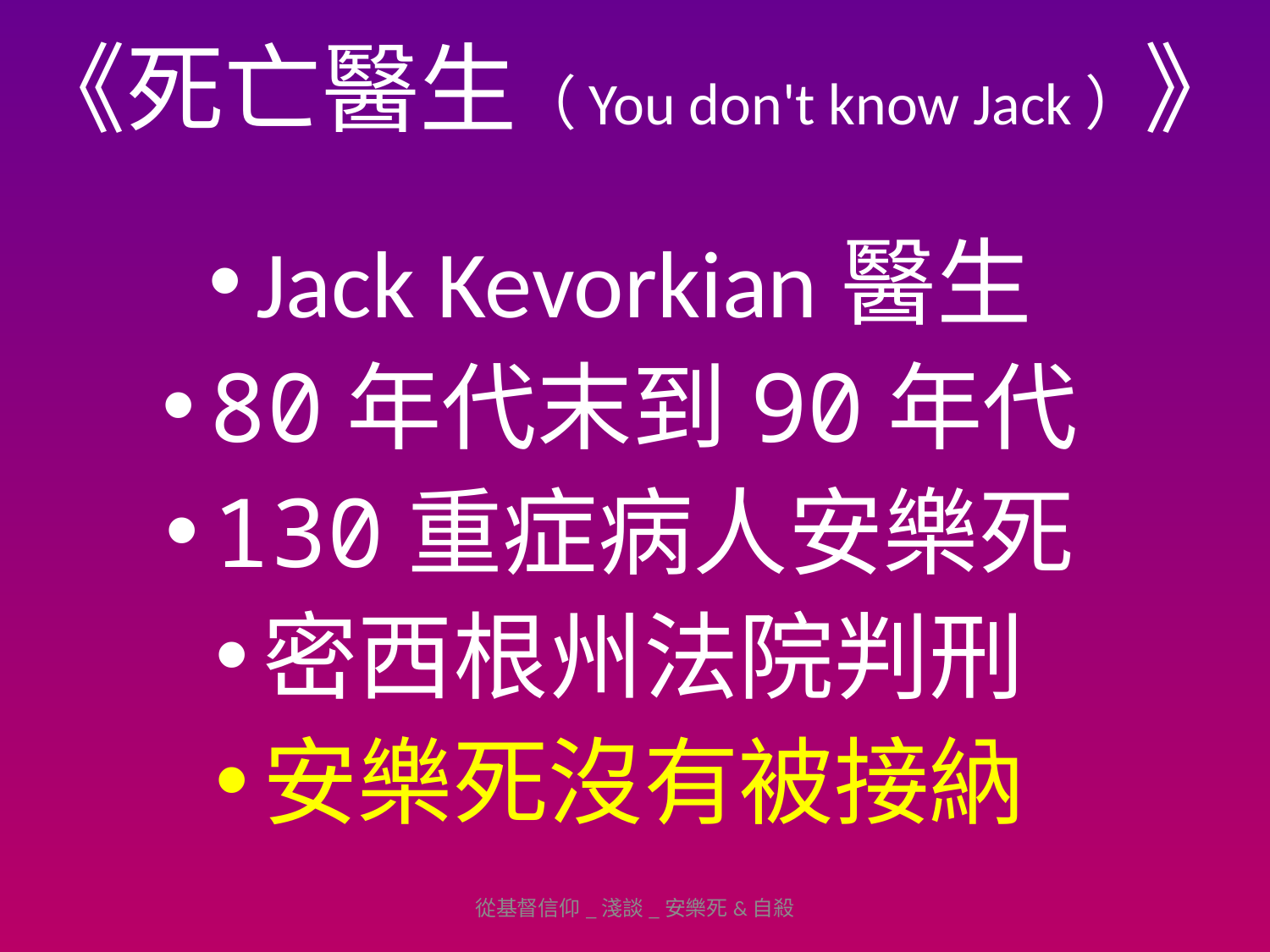

# 《死亡醫生（You don't know Jack）》
Jack Kevorkian醫生
80年代末到90年代
130重症病人安樂死
密西根州法院判刑
安樂死沒有被接納
從基督信仰_淺談_安樂死&自殺